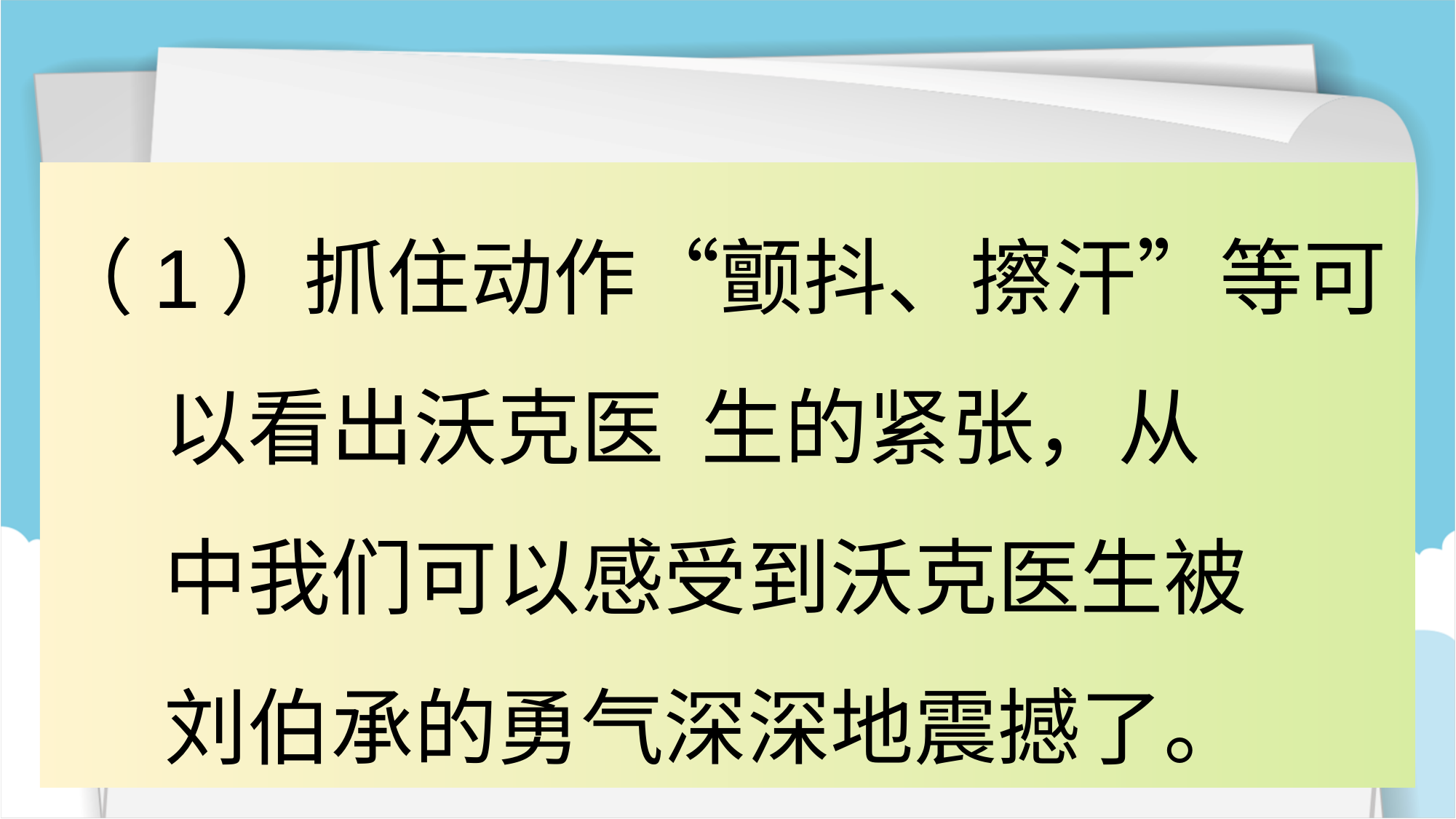

（1）抓住动作“颤抖、擦汗”等可
     以看出沃克医  生的紧张，从
     中我们可以感受到沃克医生被
     刘伯承的勇气深深地震撼了。